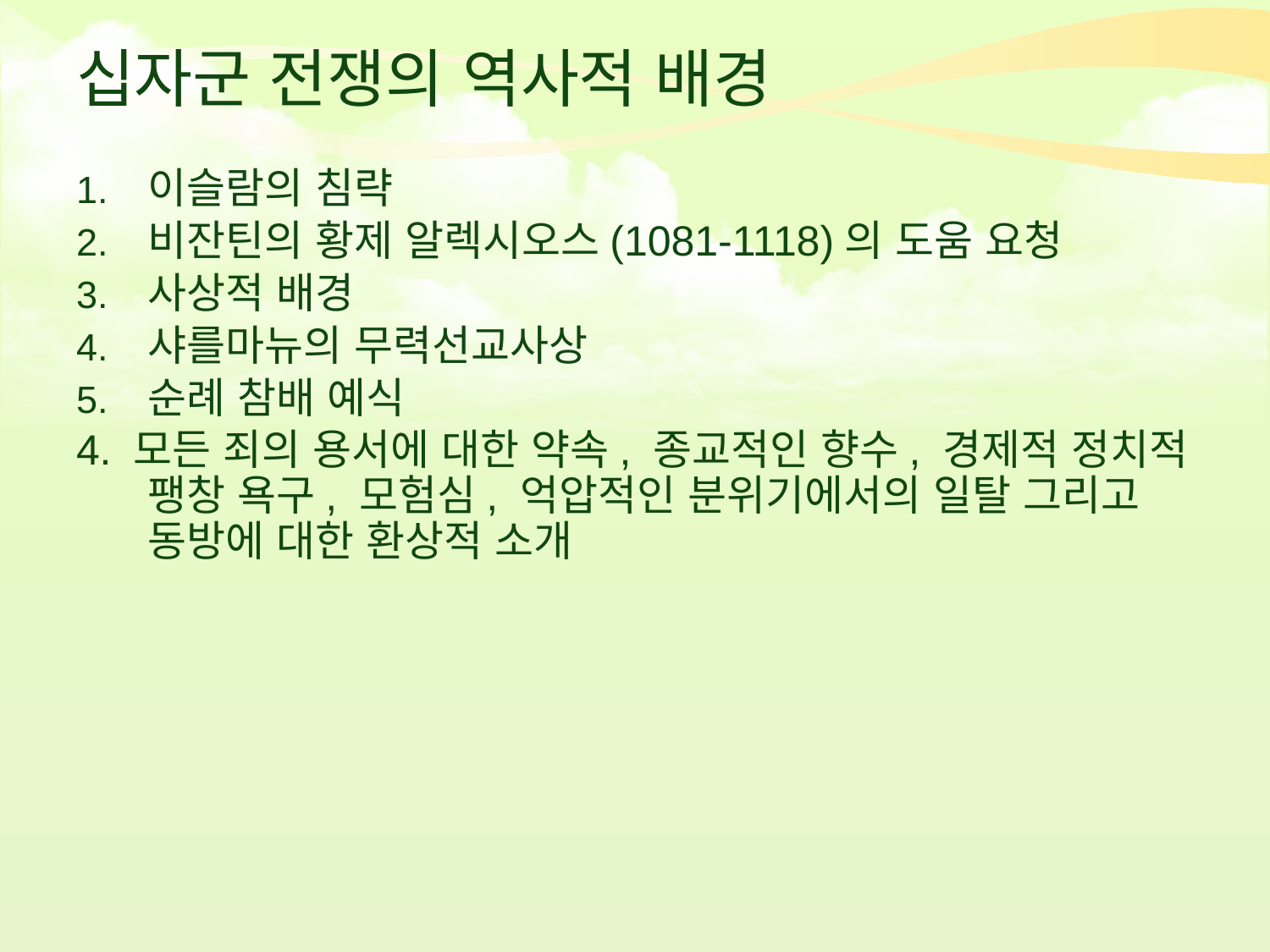

# 십자군 전쟁의 역사적 배경
이슬람의 침략
비잔틴의 황제 알렉시오스(1081-1118)의 도움 요청
사상적 배경
샤를마뉴의 무력선교사상
순례 참배 예식
4. 모든 죄의 용서에 대한 약속, 종교적인 향수, 경제적 정치적 팽창 욕구, 모험심, 억압적인 분위기에서의 일탈 그리고 동방에 대한 환상적 소개